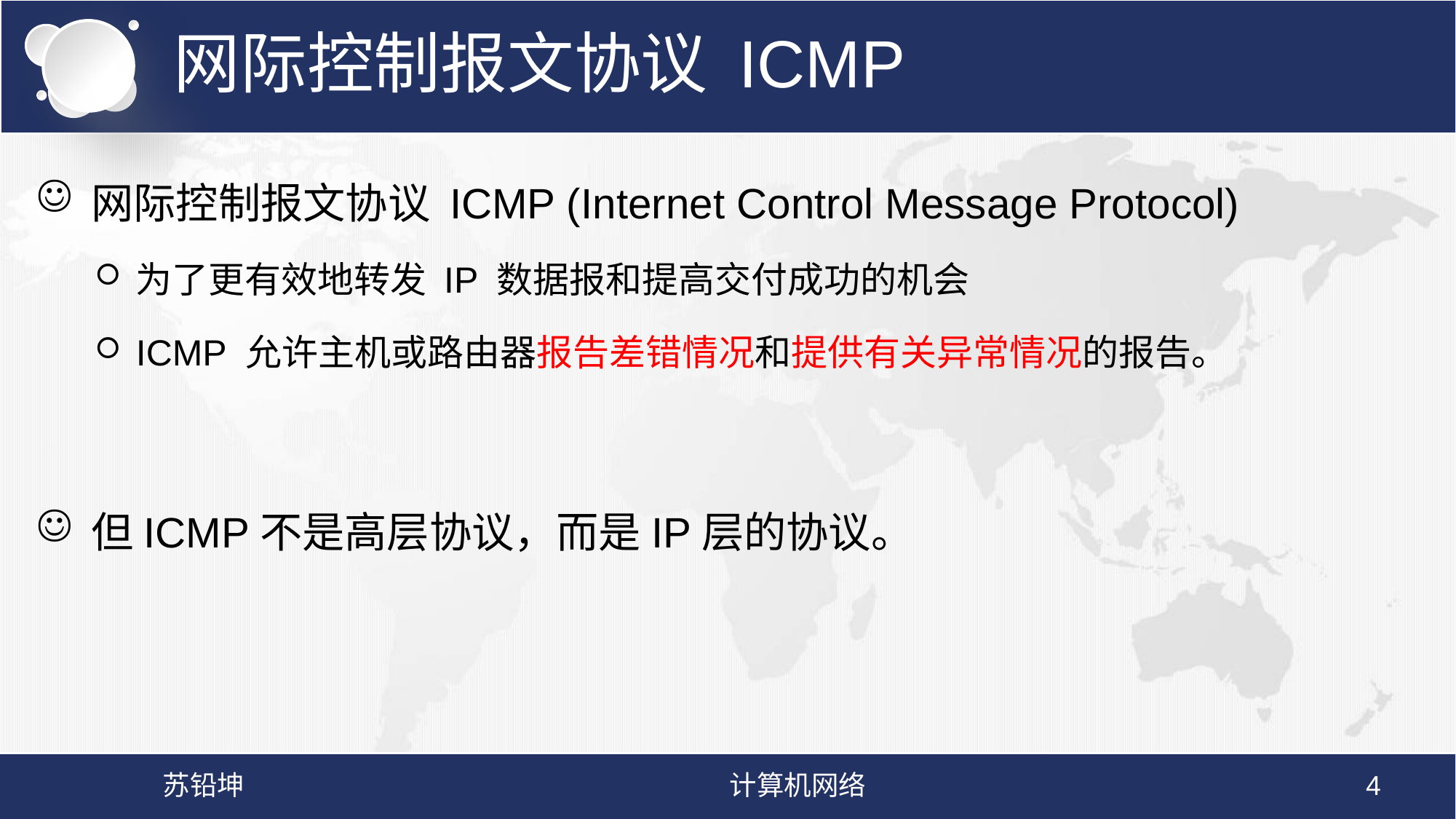

# 网际控制报文协议 ICMP

网际控制报文协议 ICMP (Internet Control Message Protocol)
为了更有效地转发 IP 数据报和提高交付成功的机会
ICMP 允许主机或路由器报告差错情况和提供有关异常情况的报告。

但ICMP不是高层协议，而是IP层的协议。

苏铅坤
计算机网络
4